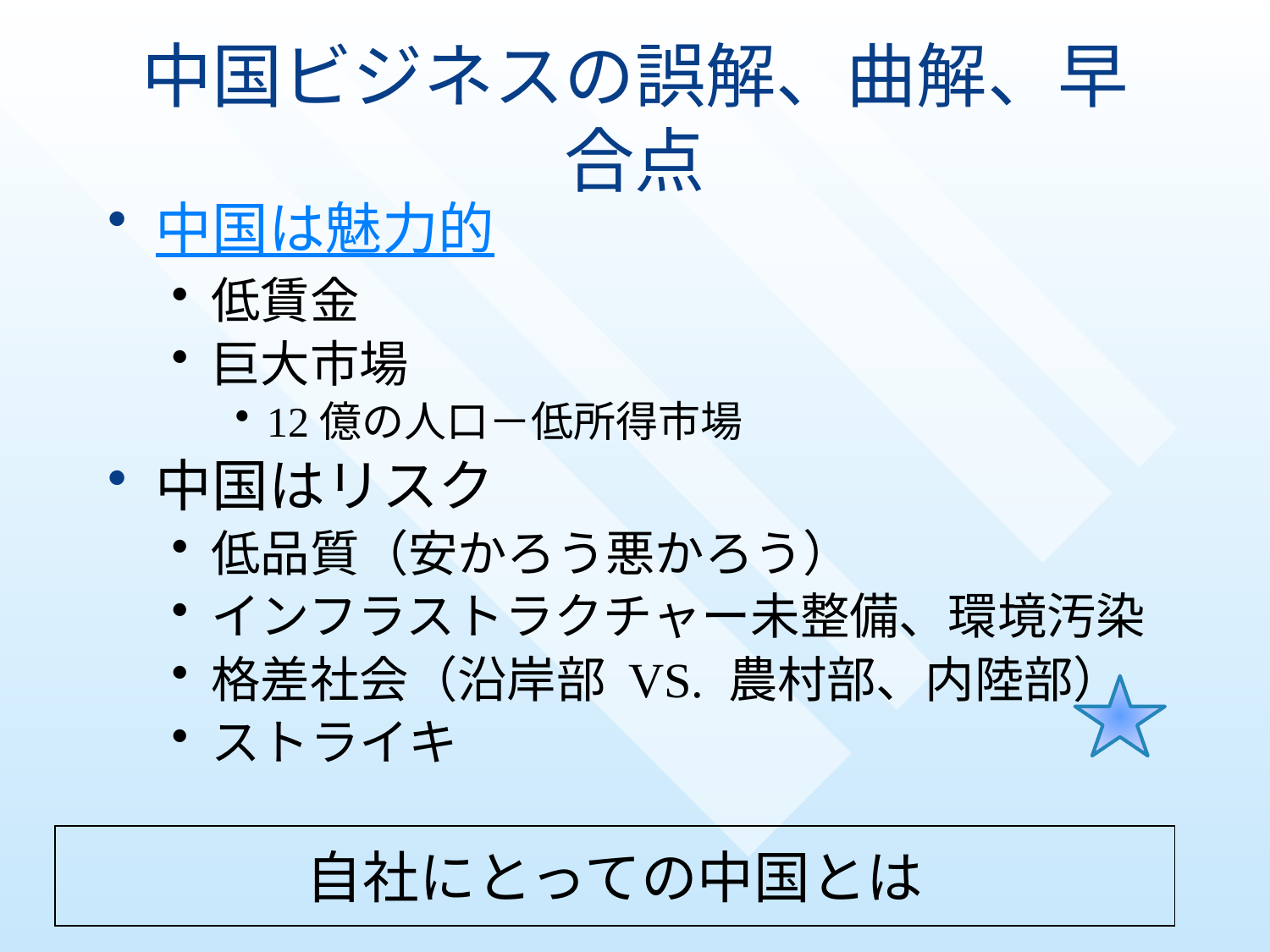

# 中国ビジネスの誤解、曲解、早合点
中国は魅力的
低賃金
巨大市場
12億の人口－低所得市場
中国はリスク
低品質（安かろう悪かろう）
インフラストラクチャー未整備、環境汚染
格差社会（沿岸部 VS. 農村部、内陸部）
ストライキ

自社にとっての中国とは